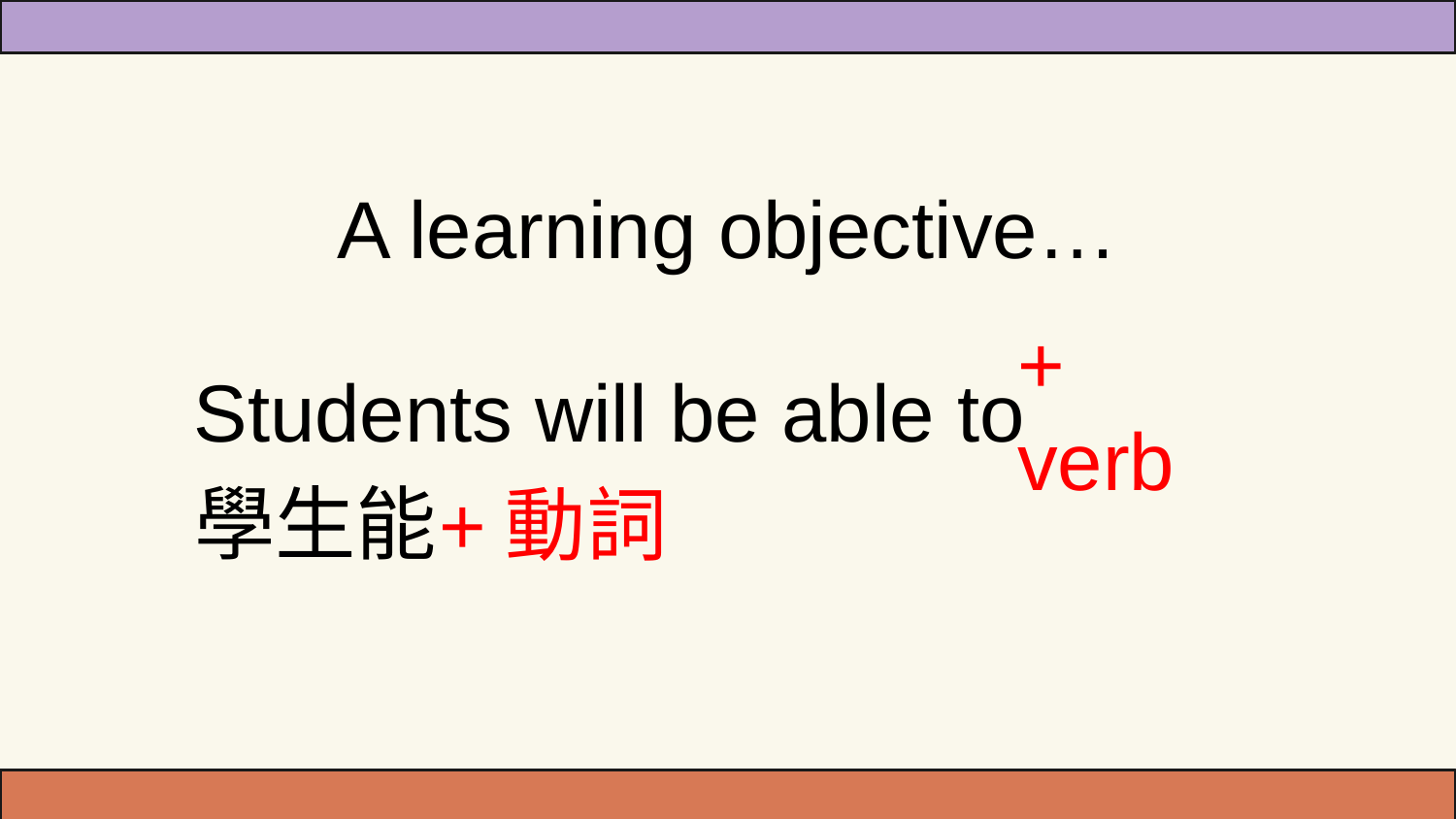

A learning objective…
Students will be able to
+ verb
學生能
+動詞